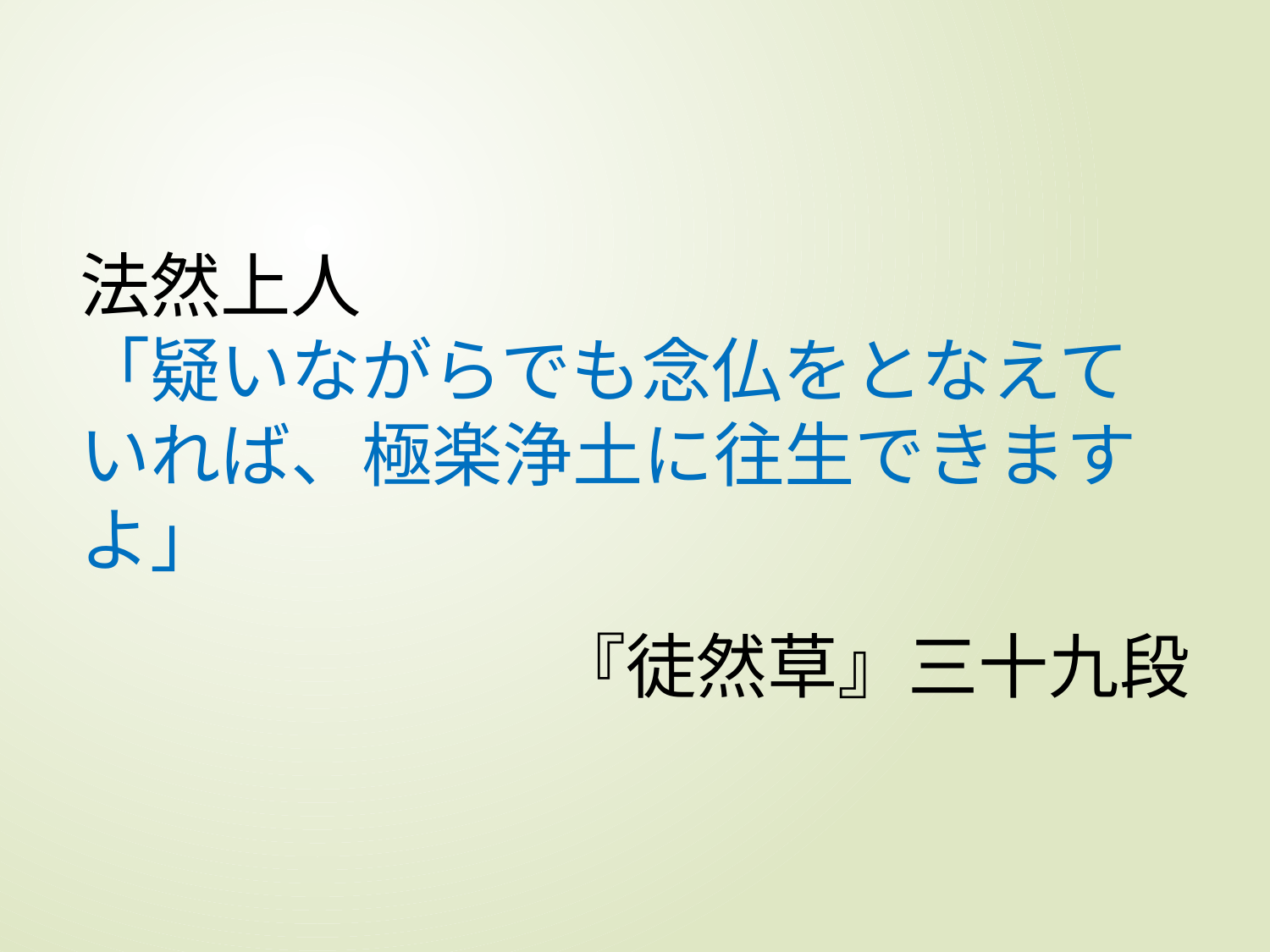

法然上人
「疑いながらでも念仏をとなえていれば、極楽浄土に往生できますよ」

『徒然草』三十九段